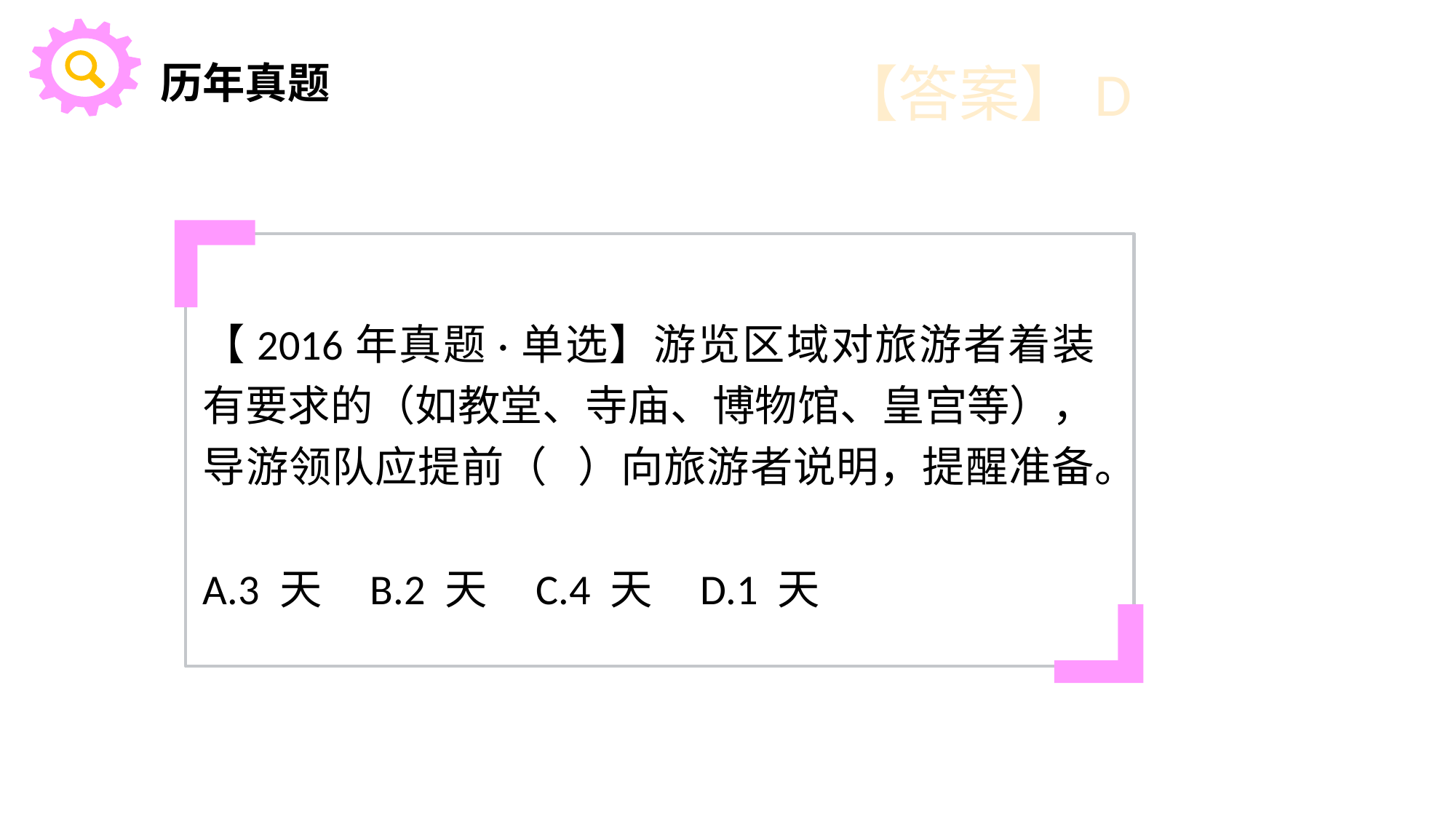

历年真题
【答案】D

【2016年真题·单选】游览区域对旅游者着装有要求的（如教堂、寺庙、博物馆、皇宫等），导游领队应提前（   ）向旅游者说明，提醒准备。
A.3 天    B.2 天    C.4 天    D.1 天